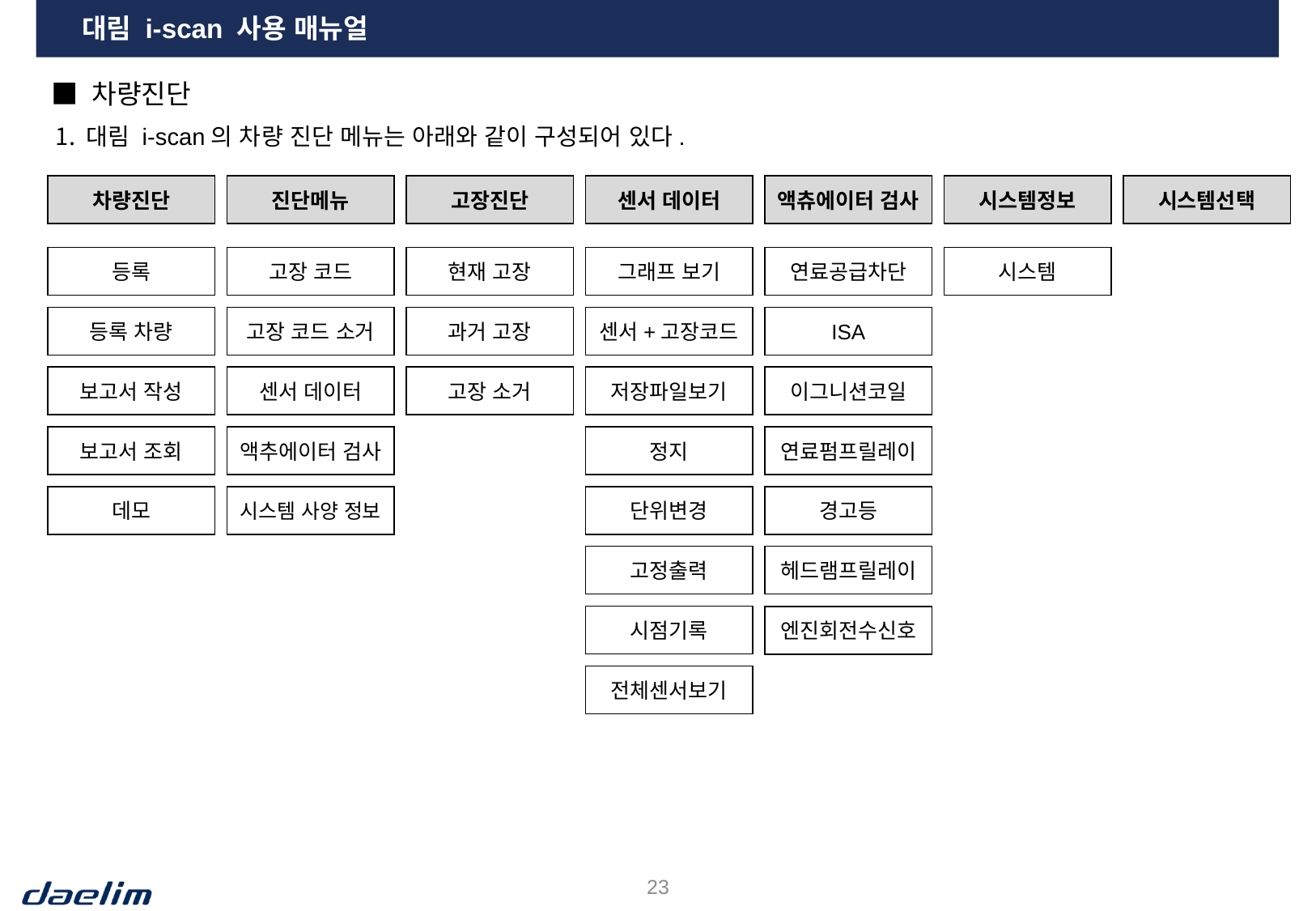

대림 i-scan 사용 매뉴얼
■ 차량진단
대림 i-scan의 차량 진단 메뉴는 아래와 같이 구성되어 있다.
차량진단
진단메뉴
고장진단
센서 데이터
액츄에이터 검사
시스템정보
시스템선택
등록
등록 차량
보고서 작성
보고서 조회
데모
고장 코드
고장 코드 소거
센서 데이터
액추에이터 검사
시스템 사양 정보
현재 고장
과거 고장
고장 소거
그래프 보기
센서+고장코드
저장파일보기
정지
단위변경
고정출력
시점기록
전체센서보기
연료공급차단
ISA
이그니션코일
연료펌프릴레이
경고등
헤드램프릴레이
엔진회전수신호
시스템
23